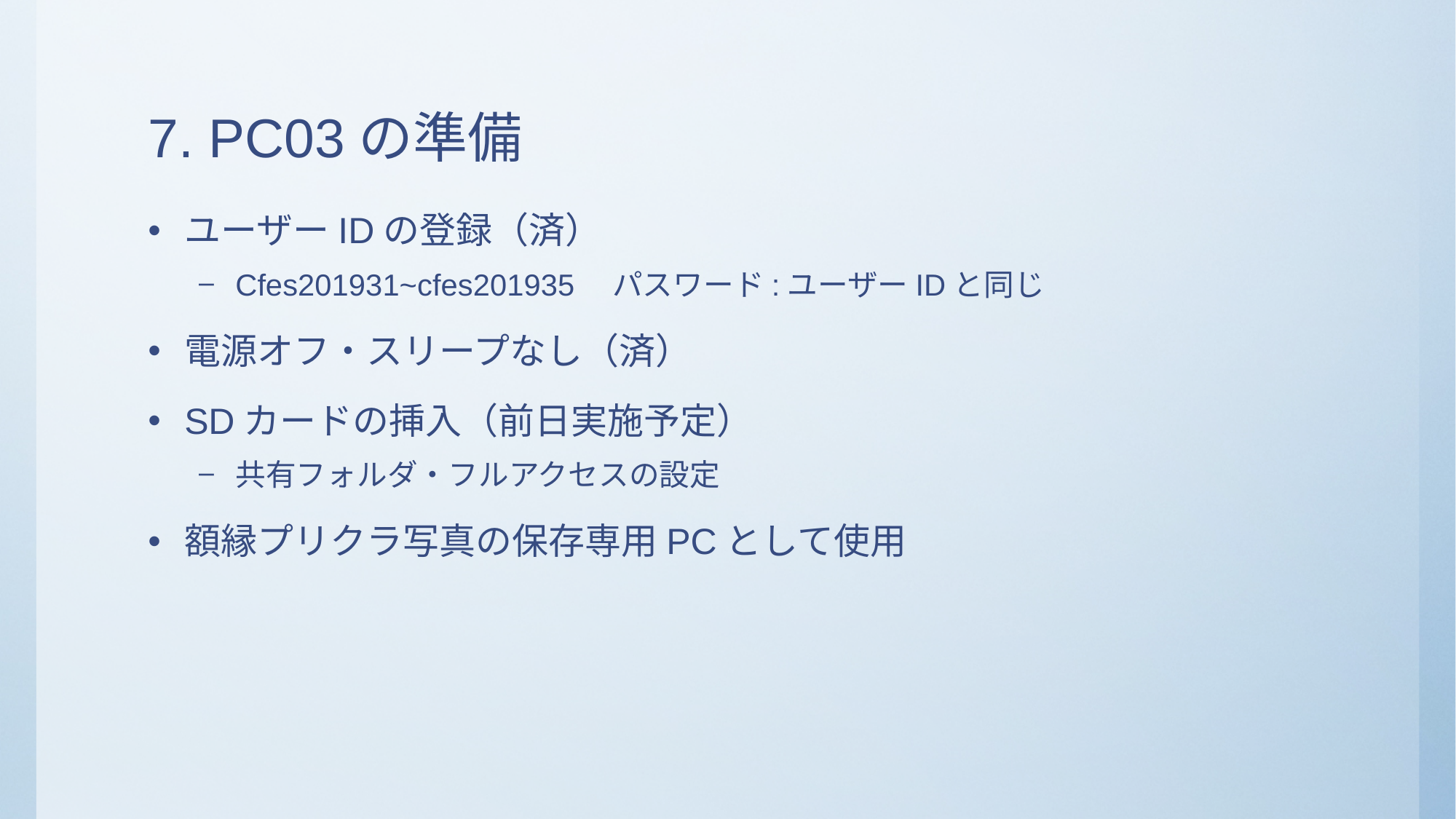

# 7. PC03の準備
ユーザーIDの登録（済）
Cfes201931~cfes201935　パスワード:ユーザーIDと同じ
電源オフ・スリープなし（済）
SDカードの挿入（前日実施予定）
共有フォルダ・フルアクセスの設定
額縁プリクラ写真の保存専用PCとして使用